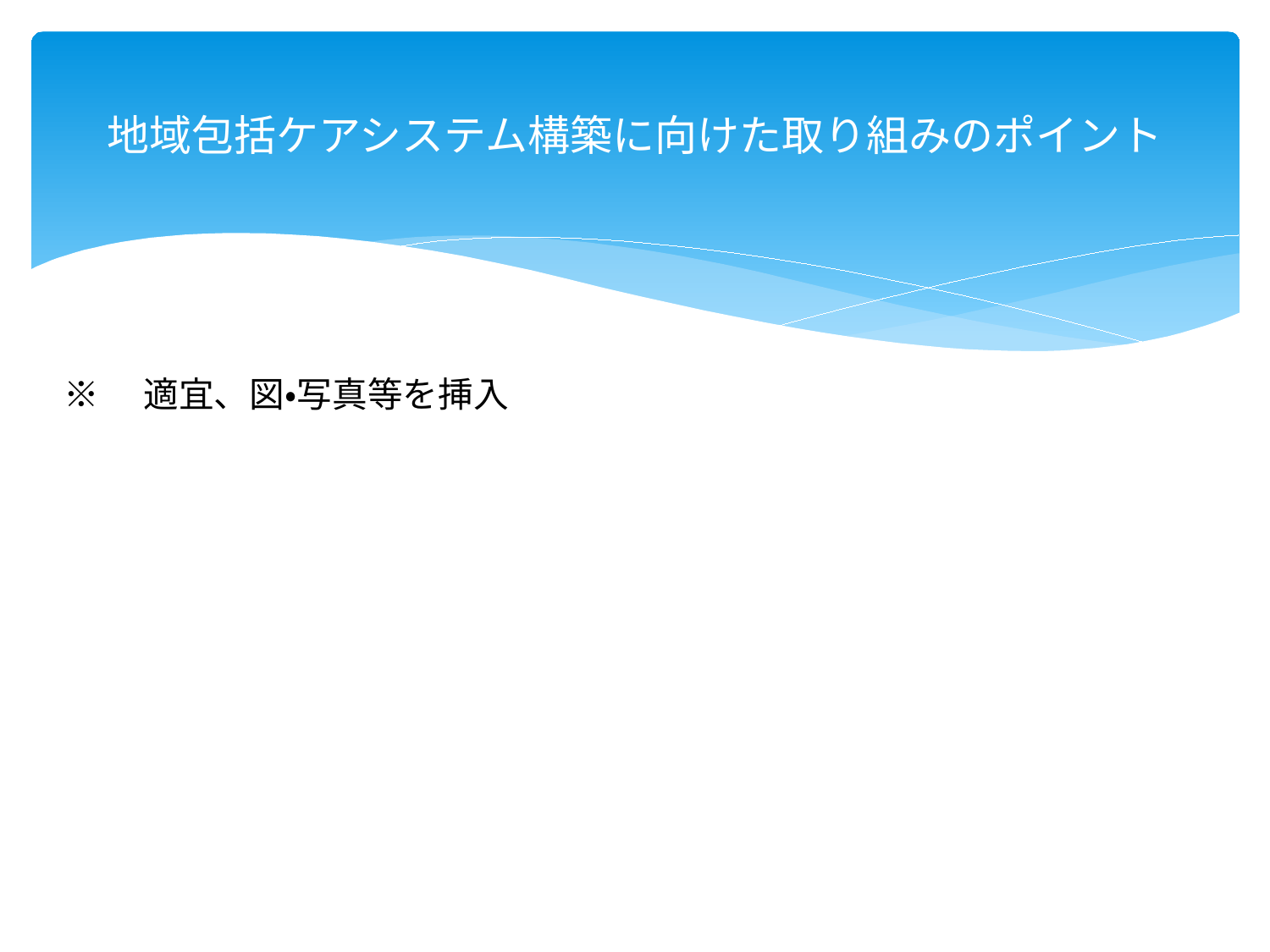

# 地域包括ケアシステム構築に向けた取り組みのポイント
※　適宜、図・写真等を挿入